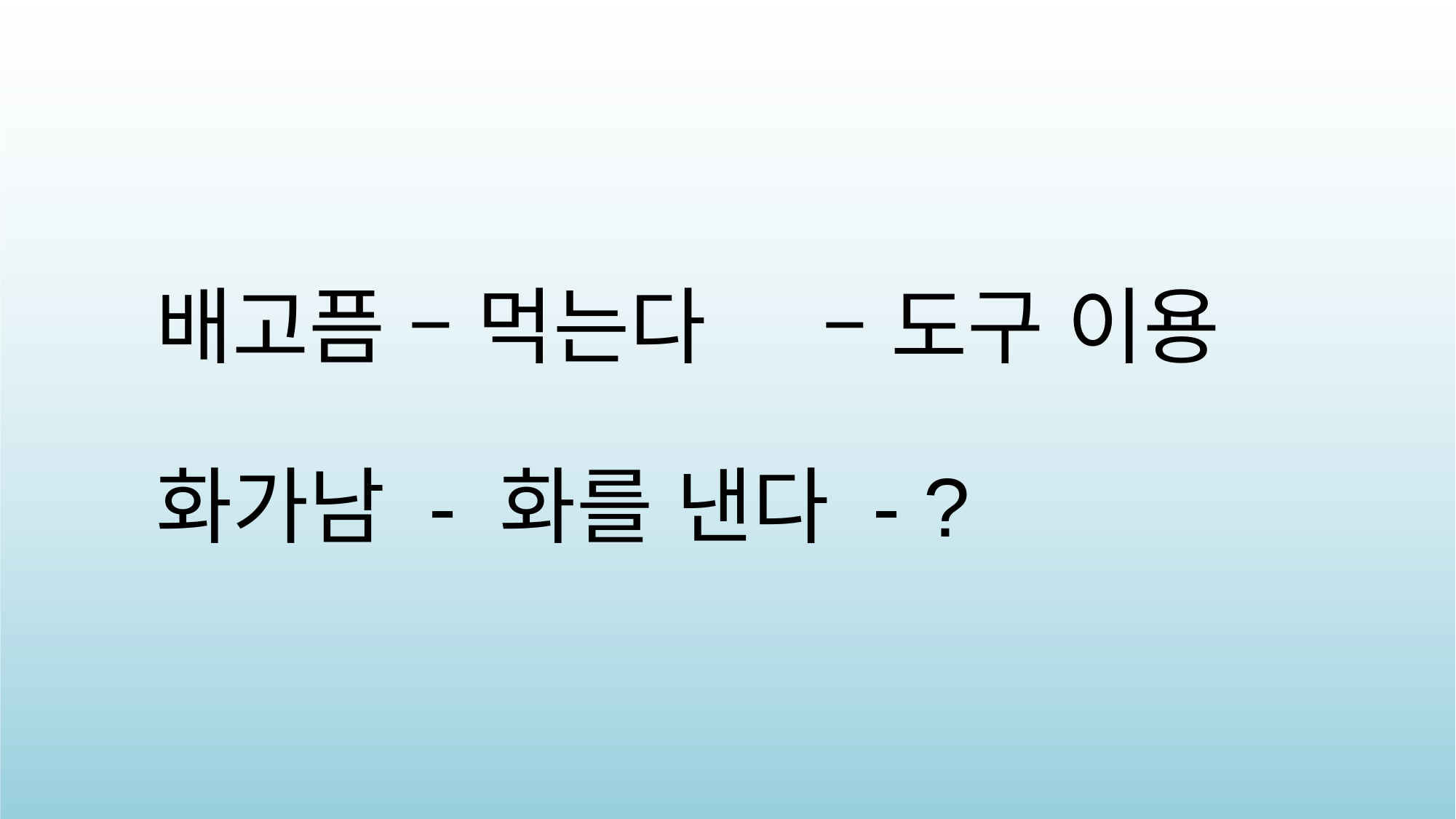

# 배고픔 – 먹는다     – 도구 이용 화가남 - 화를 낸다 - ?